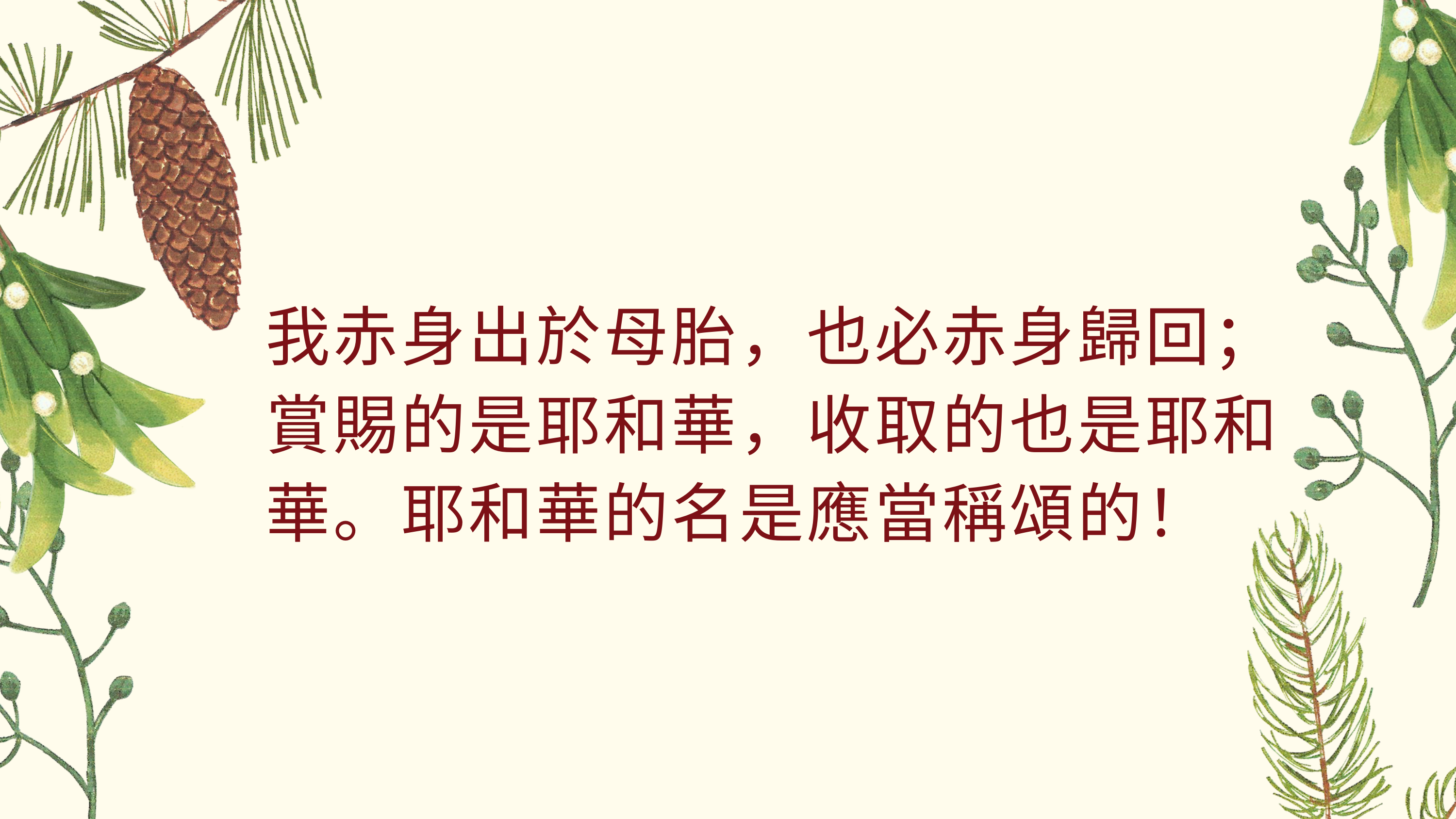

我赤身出於母胎，也必赤身歸回；賞賜的是耶和華，收取的也是耶和華。耶和華的名是應當稱頌的！